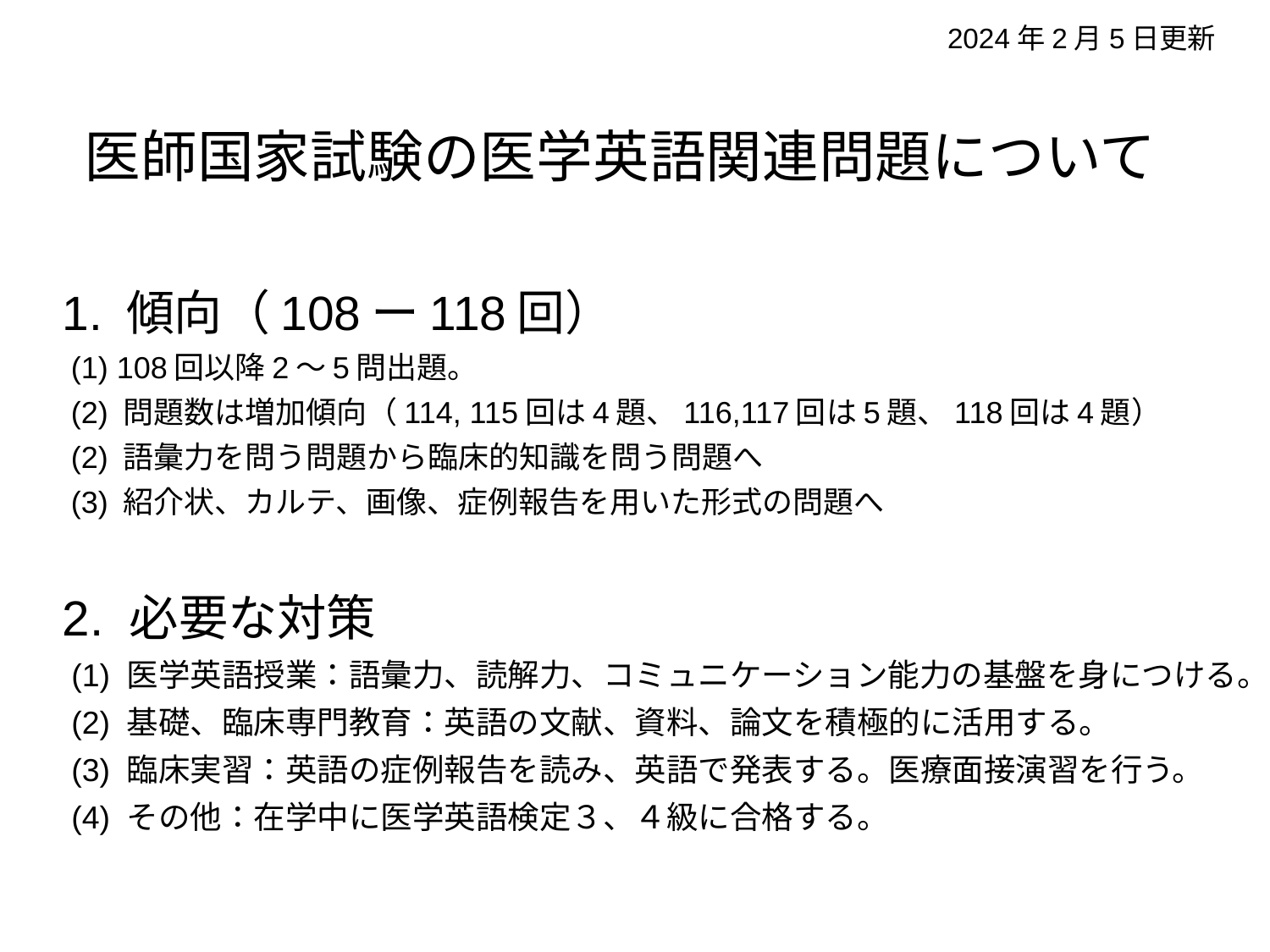

2024年2月5日更新
医師国家試験の医学英語関連問題について

1. 傾向（108ー118回）
 (1) 108回以降2〜5問出題。
 (2) 問題数は増加傾向（114, 115回は4題、116,117回は5題、118回は4題）
 (2) 語彙力を問う問題から臨床的知識を問う問題へ
 (3) 紹介状、カルテ、画像、症例報告を用いた形式の問題へ

2. 必要な対策
 (1) 医学英語授業：語彙力、読解力、コミュニケーション能力の基盤を身につける。
 (2) 基礎、臨床専門教育：英語の文献、資料、論文を積極的に活用する。
 (3) 臨床実習：英語の症例報告を読み、英語で発表する。医療面接演習を行う。
 (4) その他：在学中に医学英語検定３、４級に合格する。